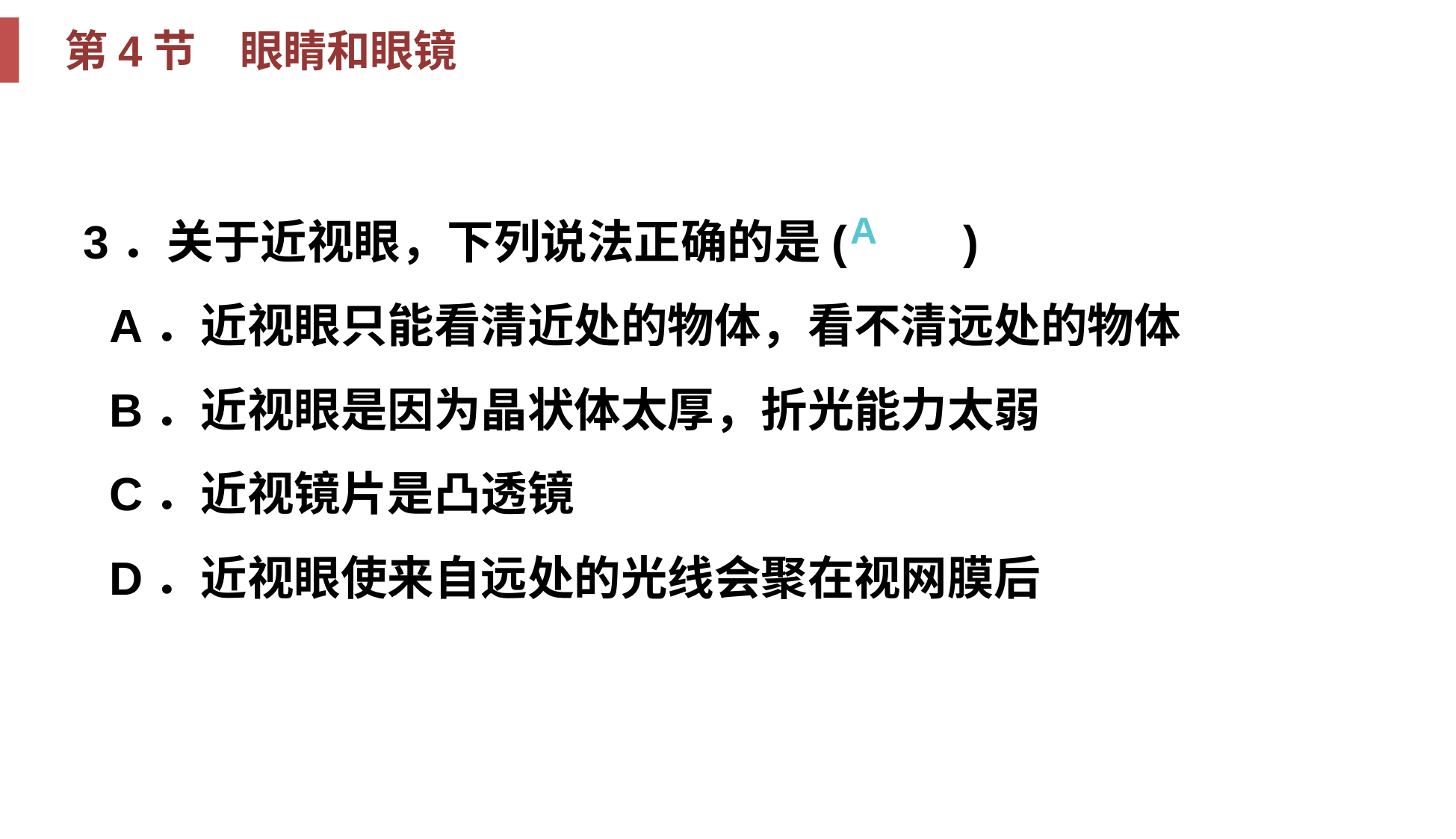

第4节　眼睛和眼镜
3．关于近视眼，下列说法正确的是(　　)
  A．近视眼只能看清近处的物体，看不清远处的物体
  B．近视眼是因为晶状体太厚，折光能力太弱
  C．近视镜片是凸透镜
  D．近视眼使来自远处的光线会聚在视网膜后
A